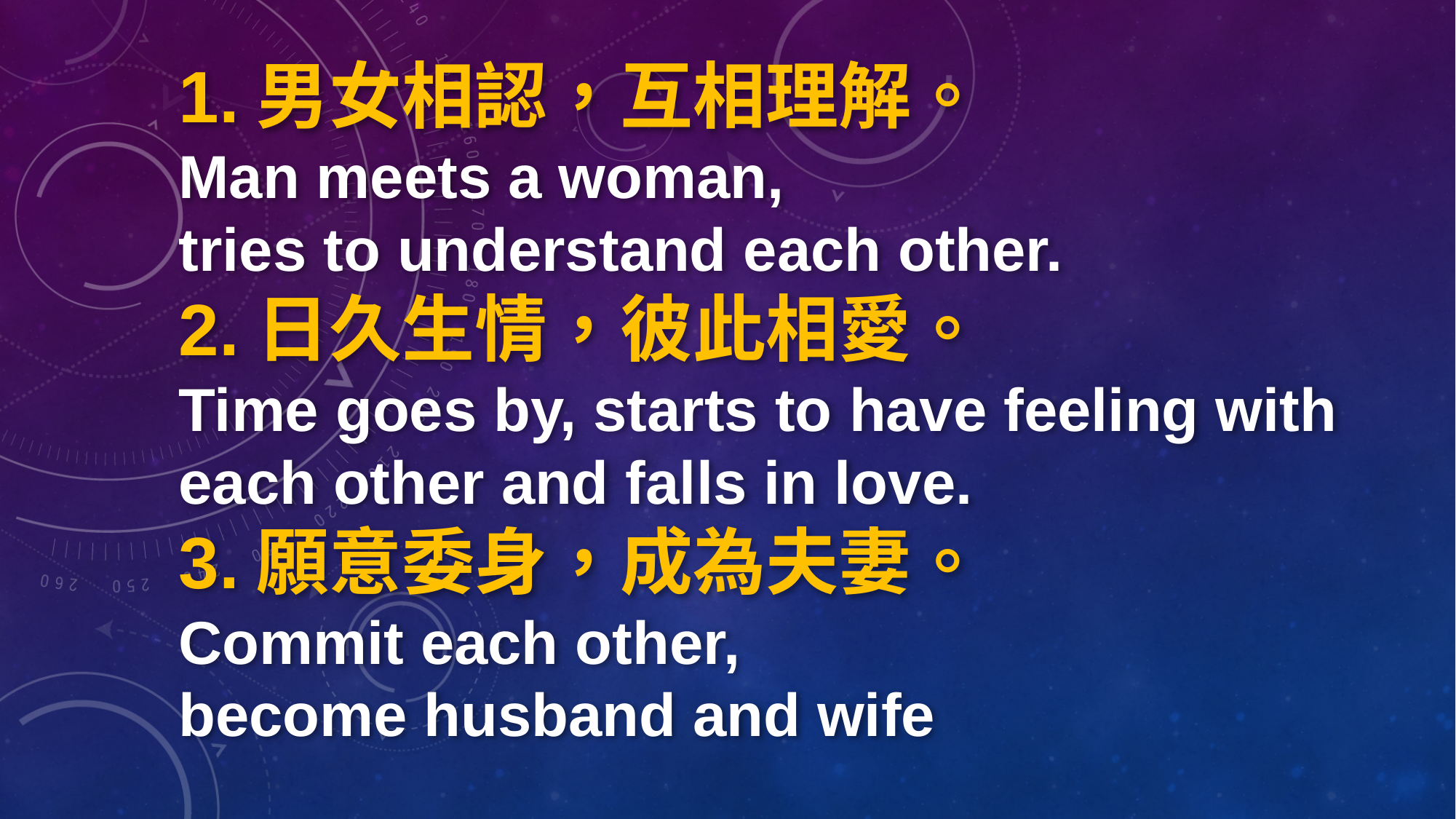

1.男女相認，互相理解。
Man meets a woman,
tries to understand each other.
2.日久生情，彼此相愛。
Time goes by, starts to have feeling with each other and falls in love.
3.願意委身，成為夫妻。
Commit each other,
become husband and wife